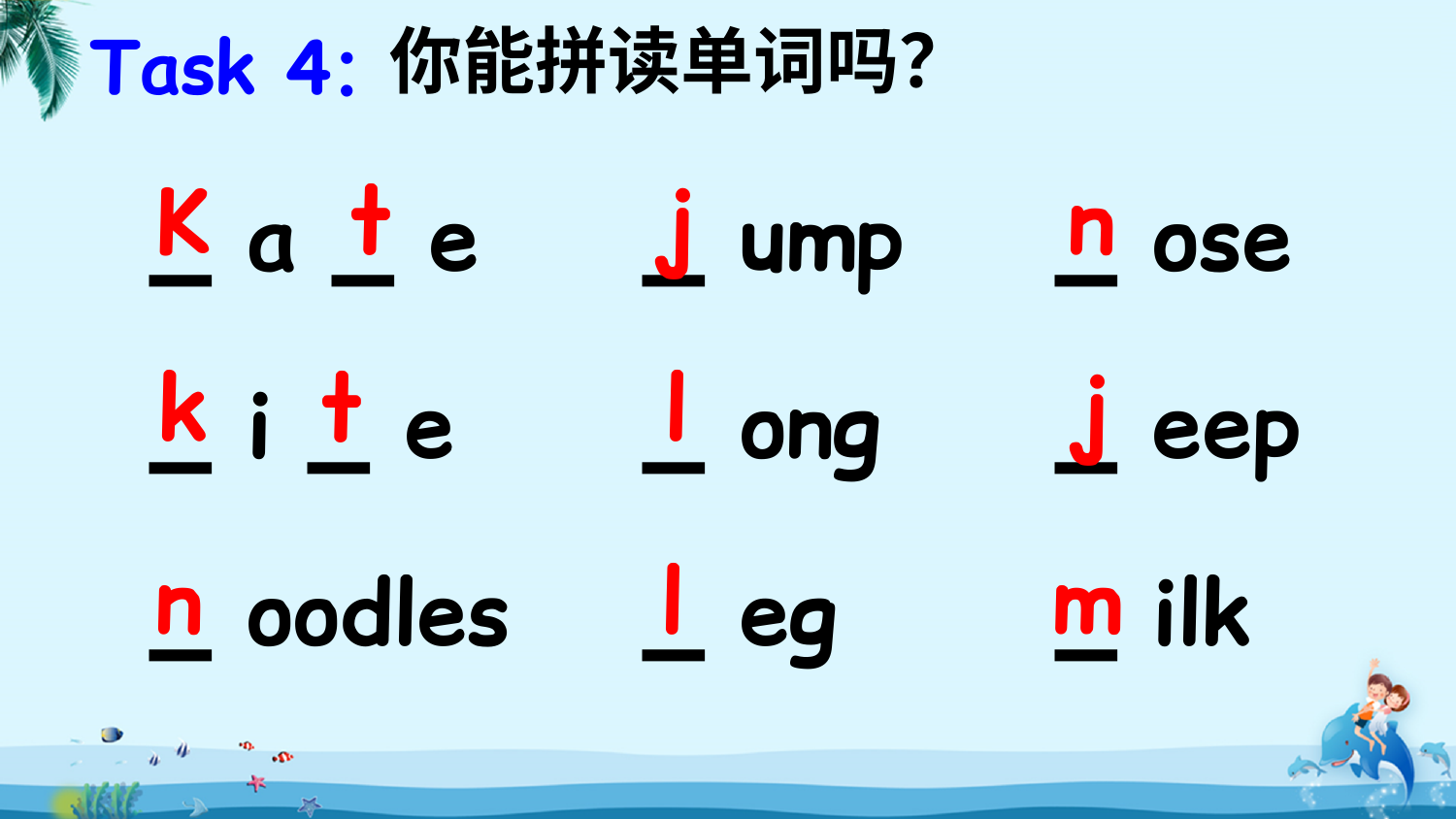

你能拼读单词吗？
Task 4:
K
t
j
n
_ a _ e
_ ump
_ ose
k
l
j
t
_ i _ e
_ ong
_ eep
n
l
m
_ oodles
_ eg
_ ilk